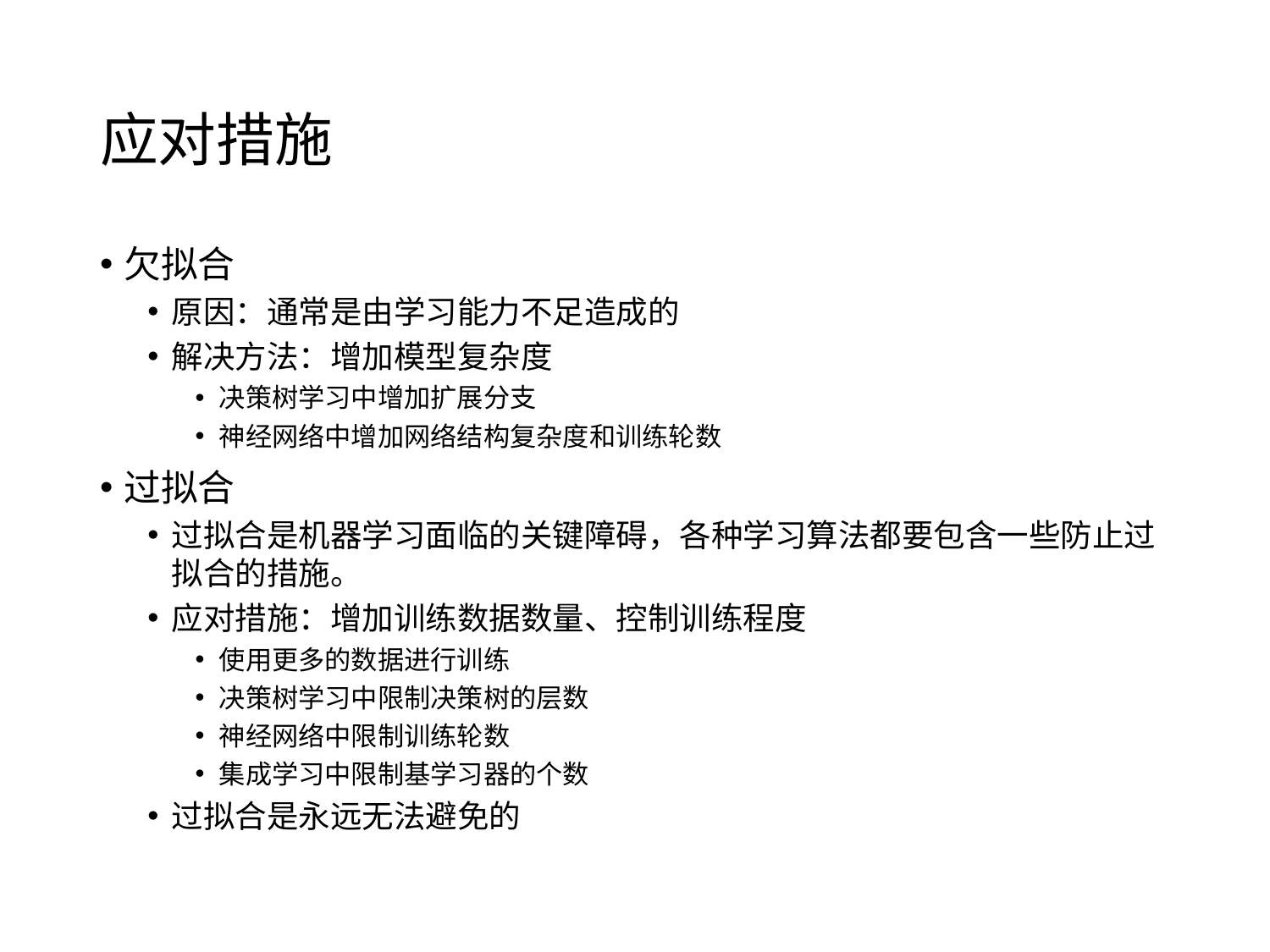

# 应对措施
欠拟合
原因：通常是由学习能力不足造成的
解决方法：增加模型复杂度
决策树学习中增加扩展分支
神经网络中增加网络结构复杂度和训练轮数
过拟合
过拟合是机器学习面临的关键障碍，各种学习算法都要包含一些防止过拟合的措施。
应对措施：增加训练数据数量、控制训练程度
使用更多的数据进行训练
决策树学习中限制决策树的层数
神经网络中限制训练轮数
集成学习中限制基学习器的个数
过拟合是永远无法避免的